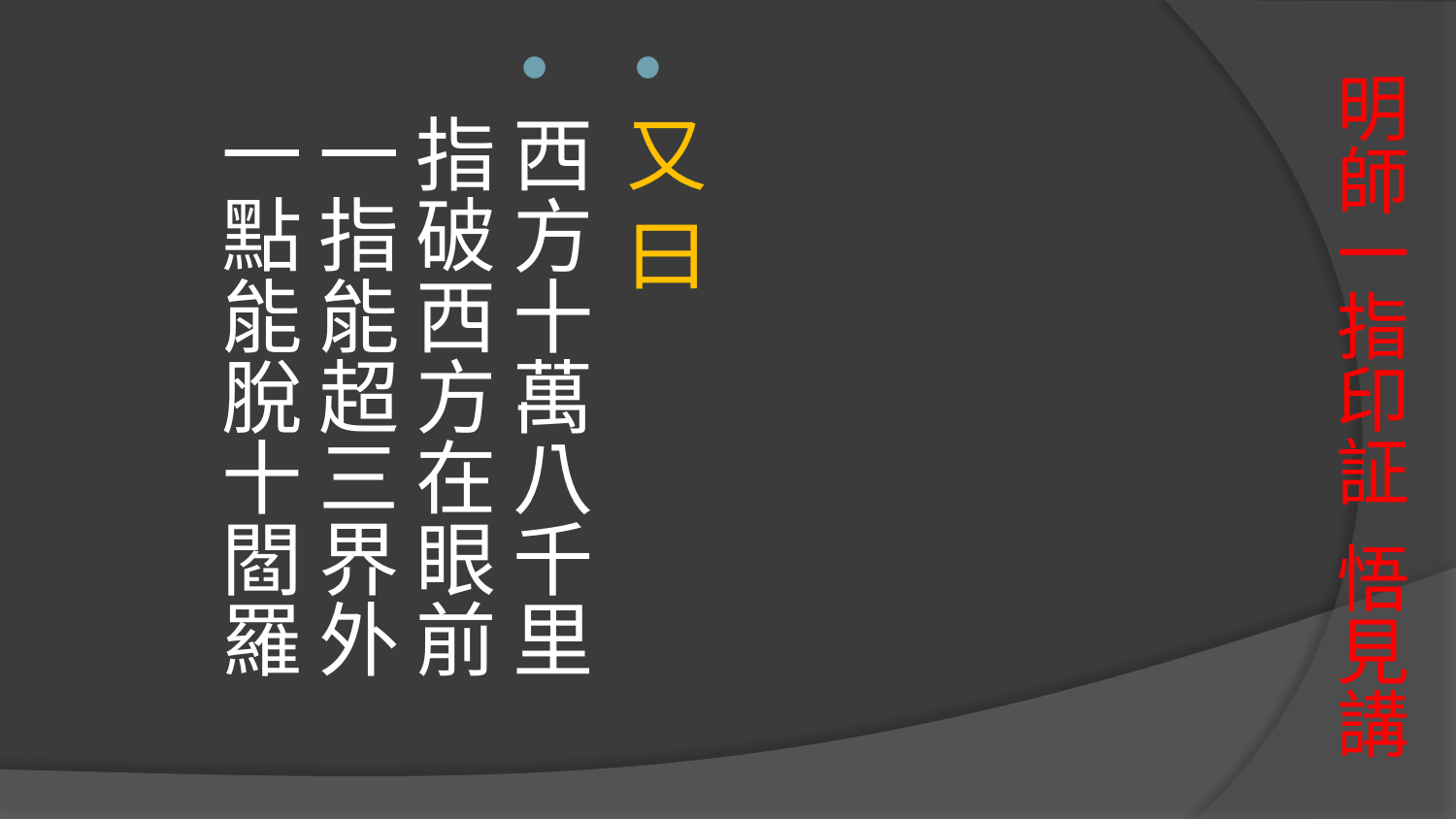

又 曰
西方十萬八千里 
指破西方在眼前 
一指能超三界外
一點能脫十閻羅

# 明師一指印証  悟見講